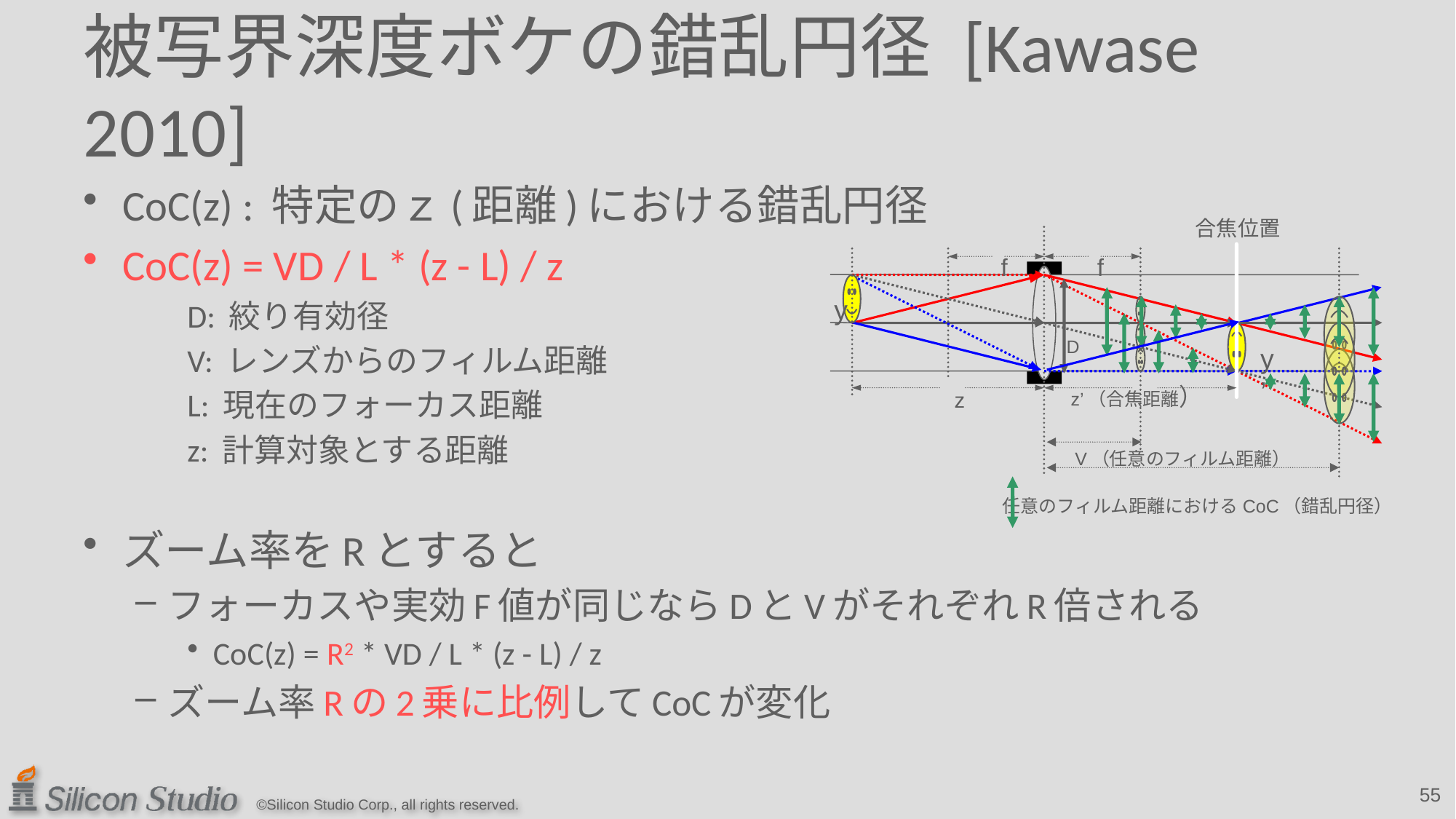

# 被写界深度ボケの錯乱円径 [Kawase 2010]
CoC(z) : 特定のｚ(距離)における錯乱円径
CoC(z) = VD / L * (z - L) / z
D: 絞り有効径
V: レンズからのフィルム距離
L: 現在のフォーカス距離
z: 計算対象とする距離

ズーム率をRとすると
フォーカスや実効F値が同じならDとVがそれぞれR倍される
CoC(z) = R2 * VD / L * (z - L) / z
ズーム率Rの2乗に比例してCoCが変化

合焦位置

f
f

y

D

y’

z’（合焦距離）
z

V（任意のフィルム距離）

任意のフィルム距離におけるCoC（錯乱円径）
55